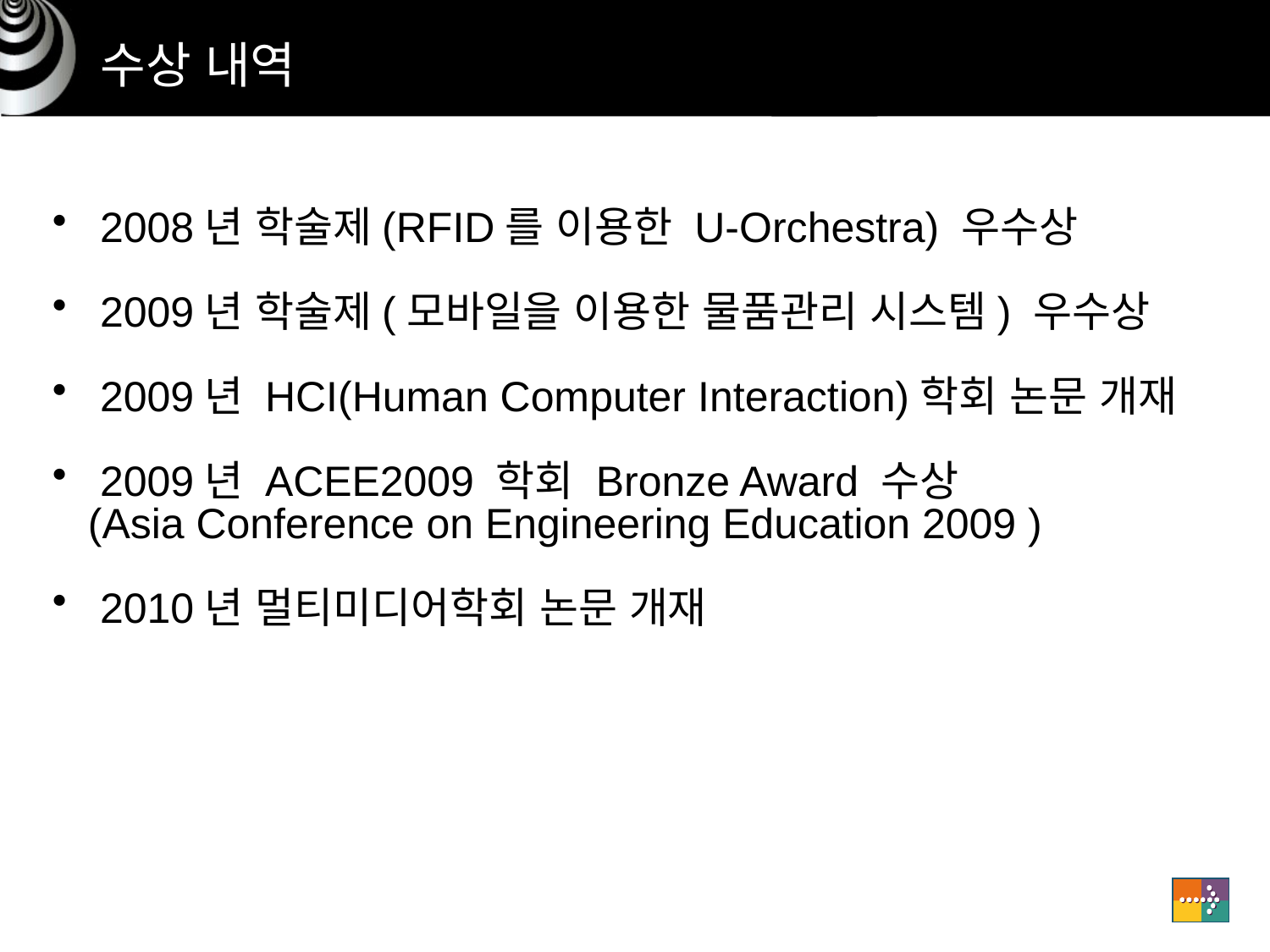

# 수상 내역

2008년 학술제(RFID를 이용한 U-Orchestra) 우수상

2009년 학술제(모바일을 이용한 물품관리 시스템) 우수상

2009년 HCI(Human Computer Interaction)학회 논문 개재

2009년 ACEE2009 학회 Bronze Award 수상
   (Asia Conference on Engineering Education 2009 )

2010년 멀티미디어학회 논문 개재